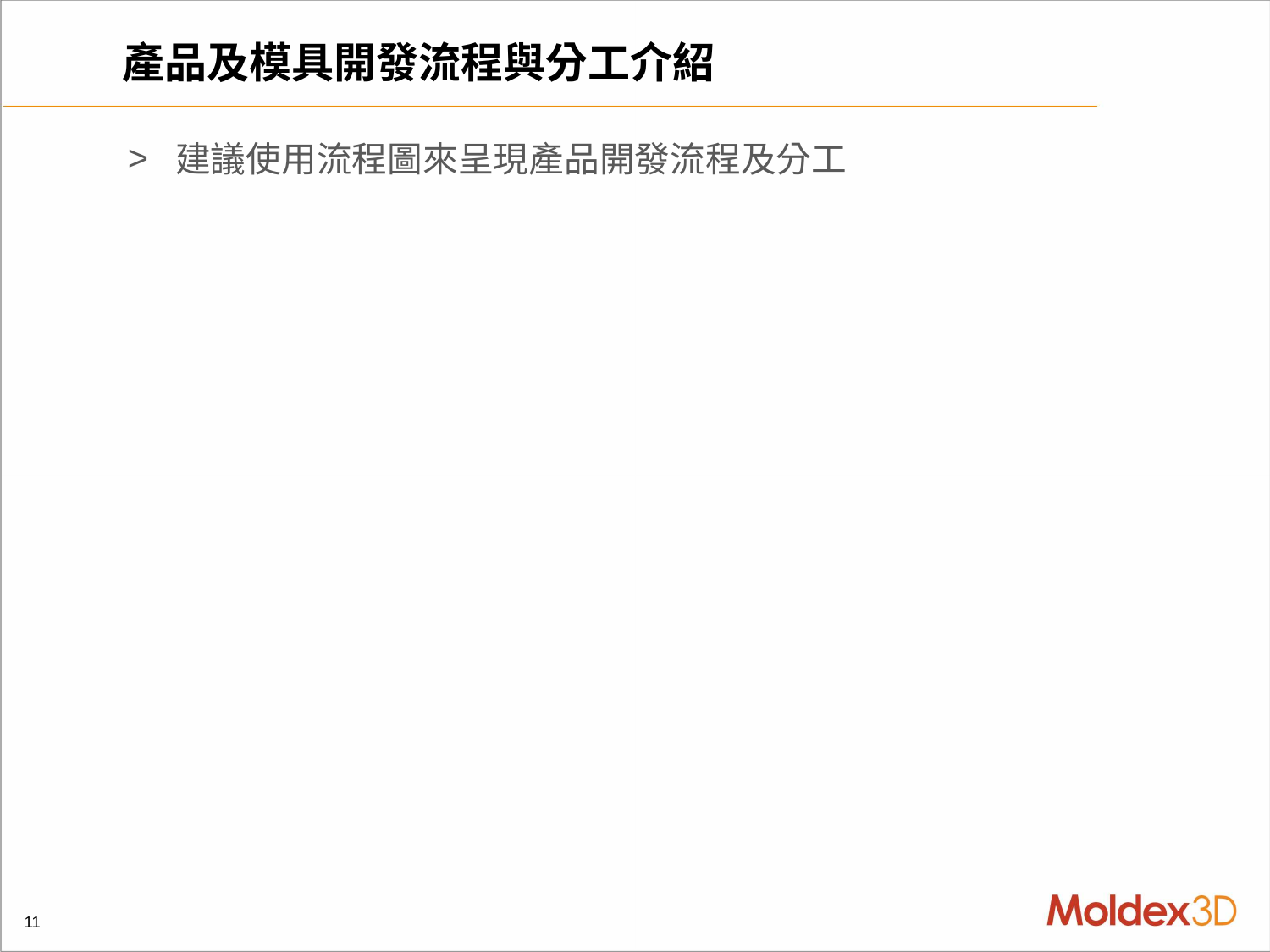

# 產品及模具開發流程與分工介紹
建議使用流程圖來呈現產品開發流程及分工